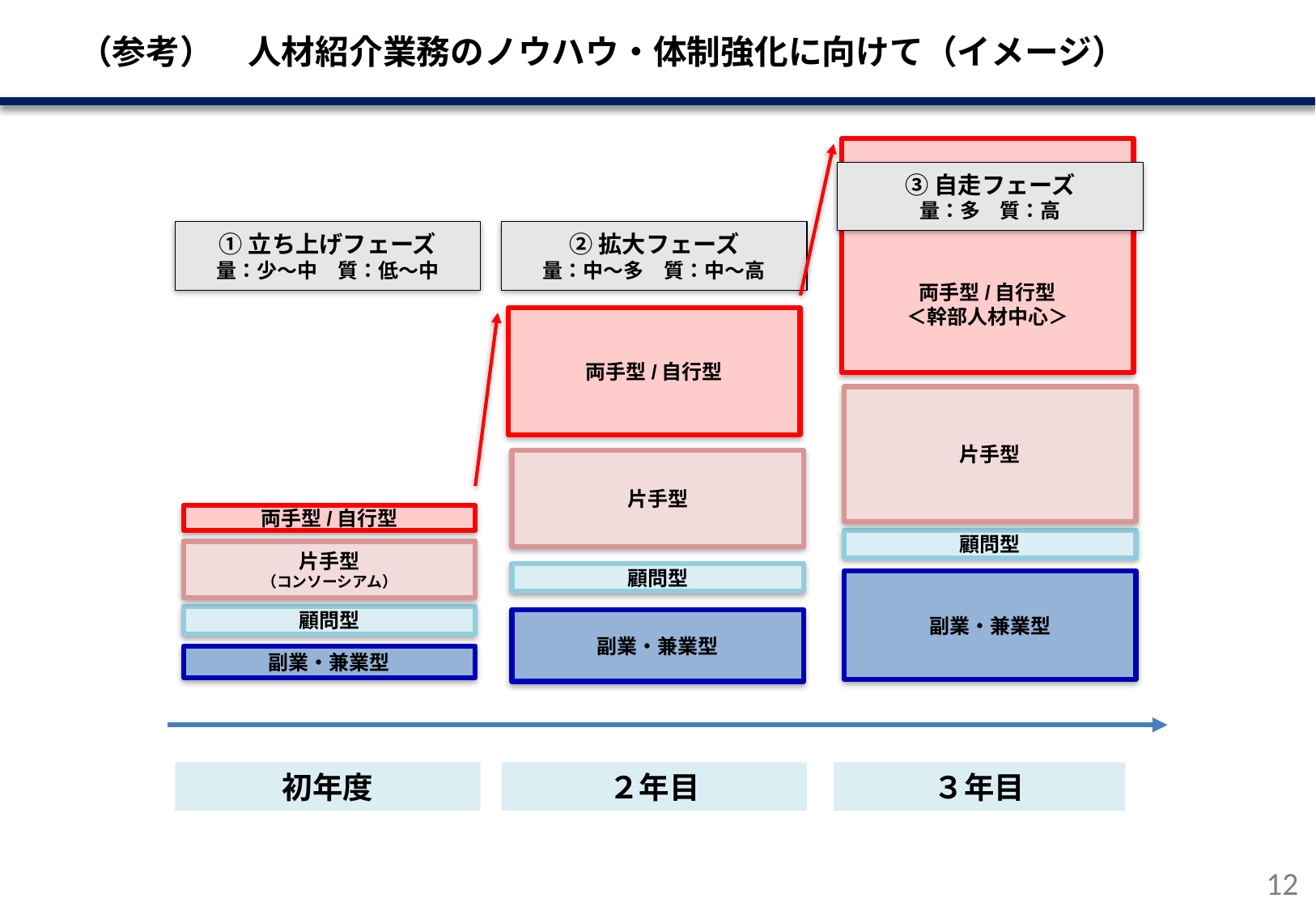

# （参考）　人材紹介業務のノウハウ・体制強化に向けて（イメージ）

両手型/自行型
＜幹部人材中心＞

③自走フェーズ
量：多　質：高
①立ち上げフェーズ
量：少～中　質：低～中
②拡大フェーズ
量：中～多　質：中～高
両手型/自行型

片手型
片手型
両手型/自行型

顧問型
片手型
（コンソーシアム）
顧問型
副業・兼業型
顧問型
副業・兼業型
副業・兼業型
初年度
２年目
３年目
12